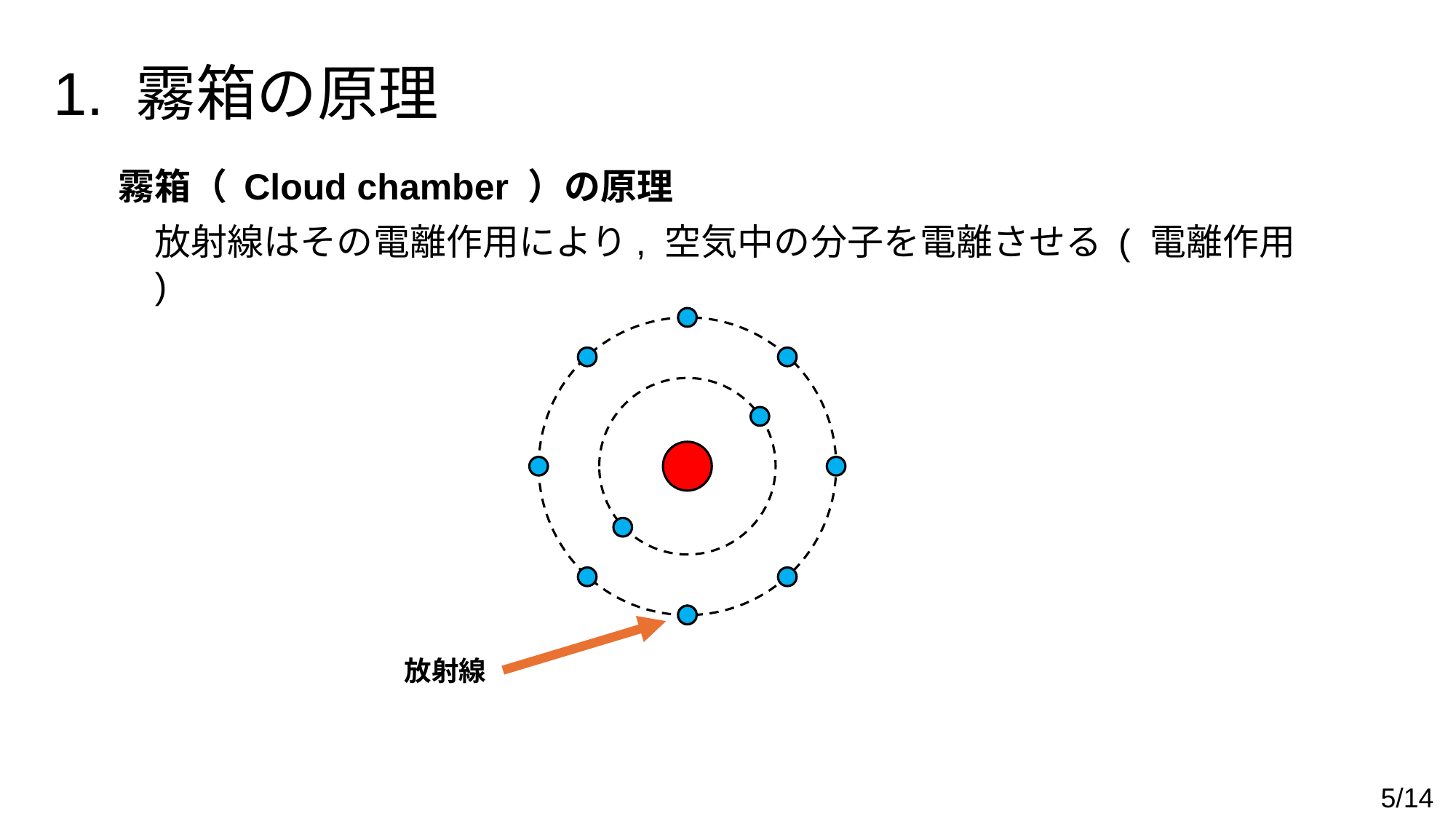

1. 霧箱の原理
霧箱（ Cloud chamber ）の原理
放射線はその電離作用により, 空気中の分子を電離させる ( 電離作用 )

放射線
5/14